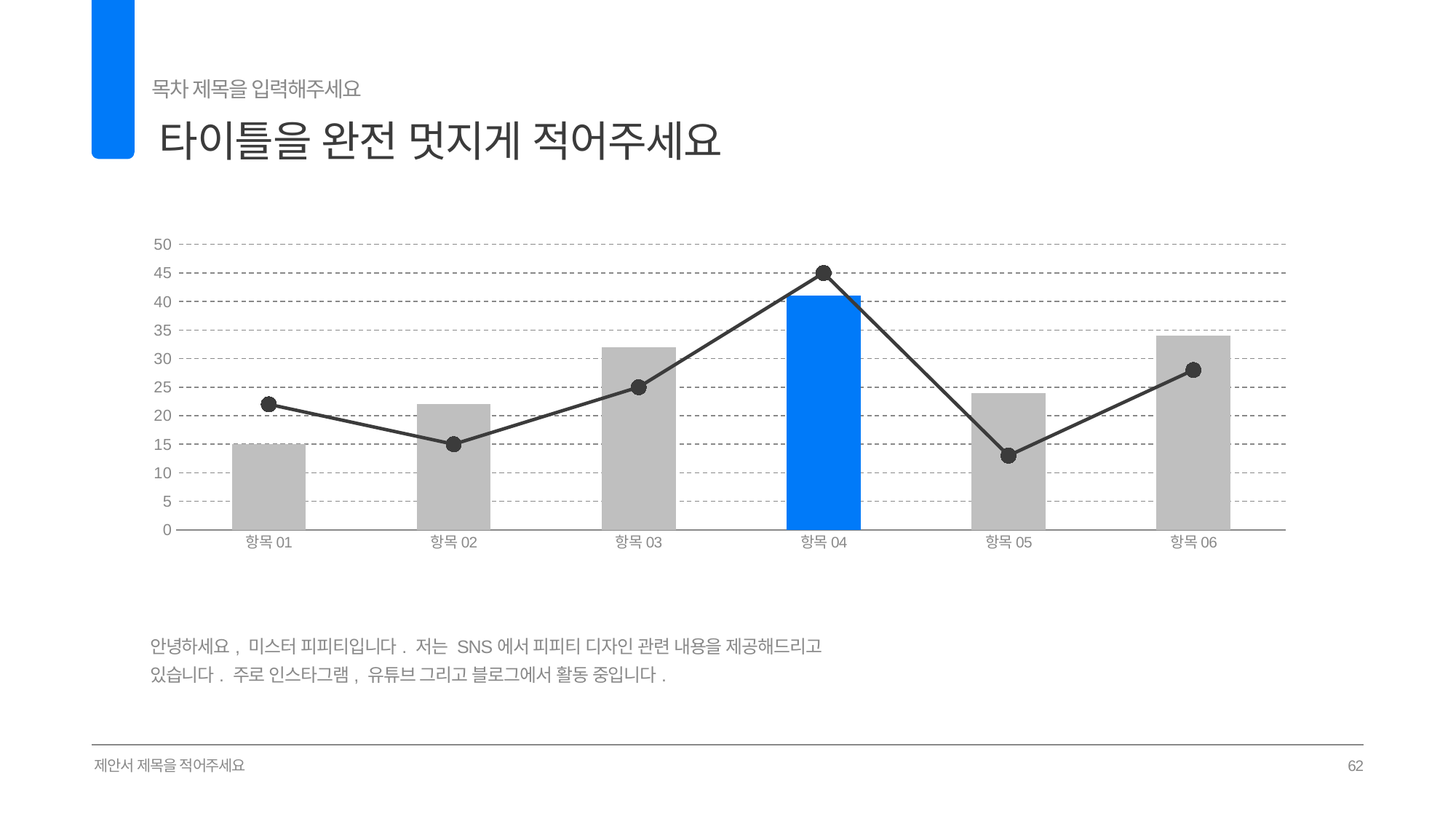

목차 제목을 입력해주세요
타이틀을 완전 멋지게 적어주세요
02

### Chart

| Category | 항목A | 항목B |
|---|---|---|
| 항목01 | 15.0 | 22.0 |
| 항목02 | 22.0 | 15.0 |
| 항목03 | 32.0 | 25.0 |
| 항목04 | 41.0 | 45.0 |
| 항목05 | 24.0 | 13.0 |
| 항목06 | 34.0 | 28.0 |
안녕하세요, 미스터 피피티입니다. 저는 SNS에서 피피티 디자인 관련 내용을 제공해드리고 있습니다. 주로 인스타그램, 유튜브 그리고 블로그에서 활동 중입니다.
제안서 제목을 적어주세요
62